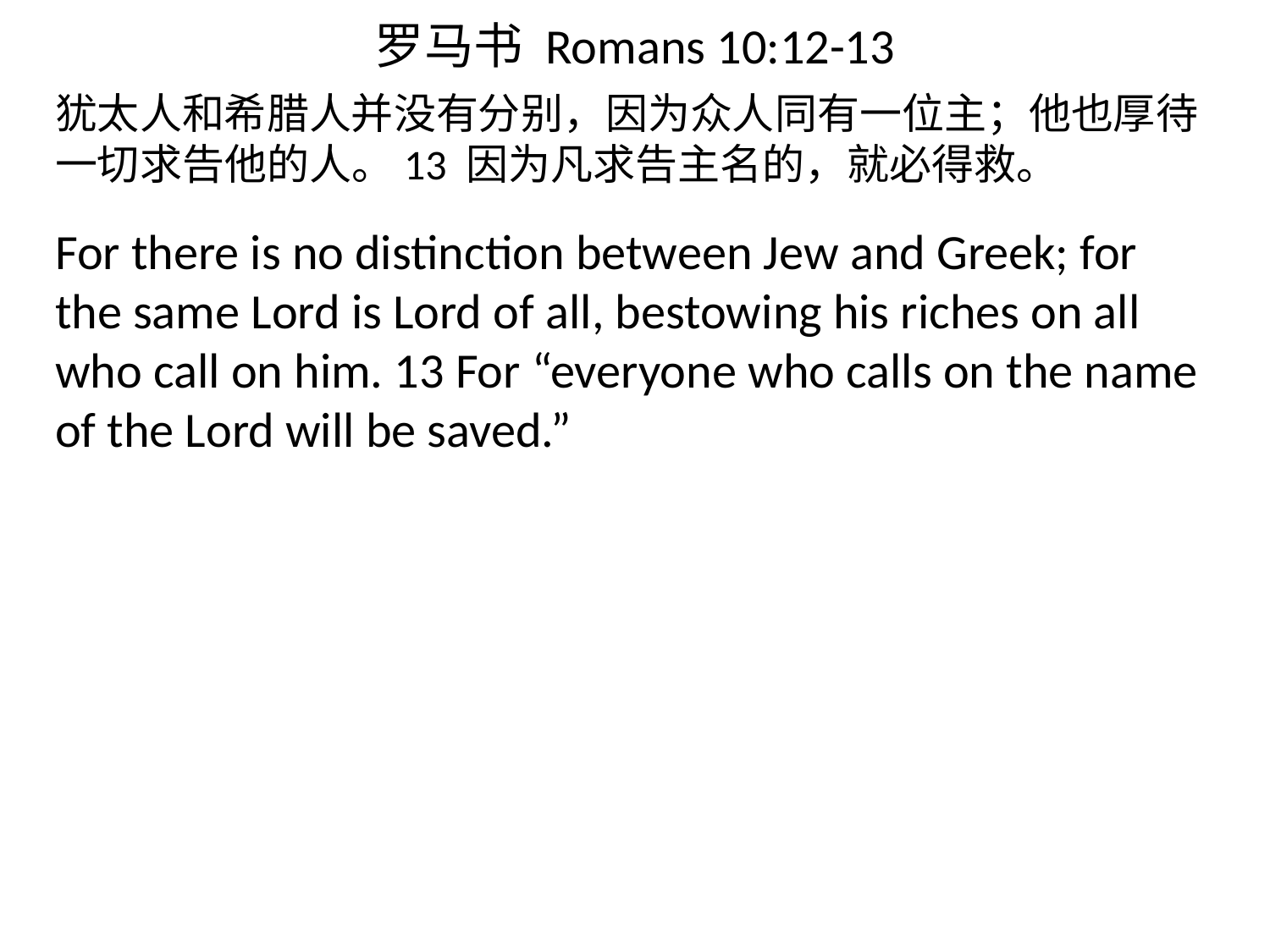

# 罗马书 Romans 10:12-13
犹太人和希腊人并没有分别，因为众人同有一位主；他也厚待一切求告他的人。13 因为凡求告主名的，就必得救。

For there is no distinction between Jew and Greek; for the same Lord is Lord of all, bestowing his riches on all who call on him. 13 For “everyone who calls on the name of the Lord will be saved.”